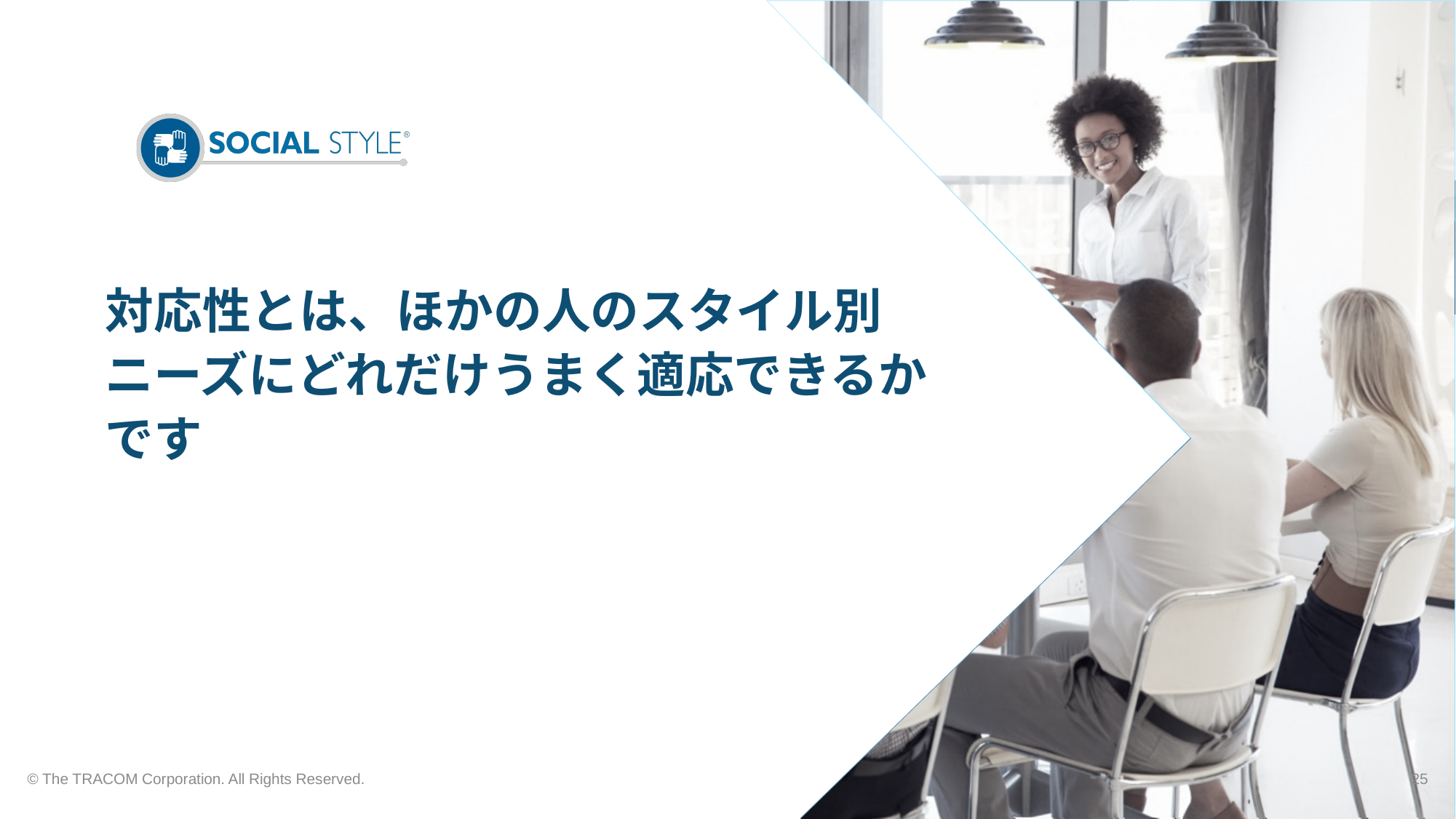

# 対応性とは、ほかの人のスタイル別 ニーズにどれだけうまく適応できるかです
© The TRACOM Corporation. All Rights Reserved.
25